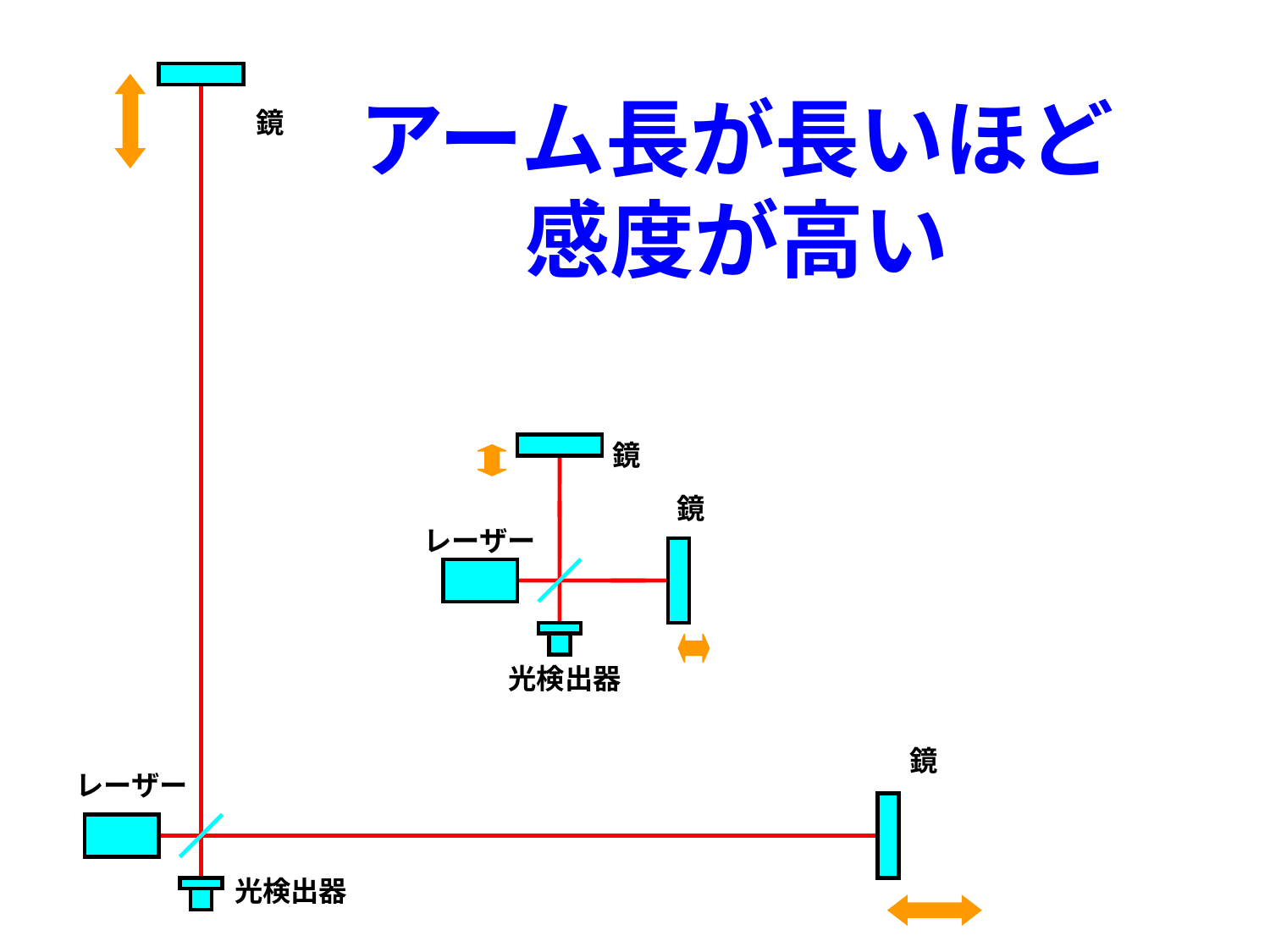

# アーム長が長いほど 感度が高い

鏡

鏡

鏡
レーザー

光検出器
鏡
レーザー

光検出器